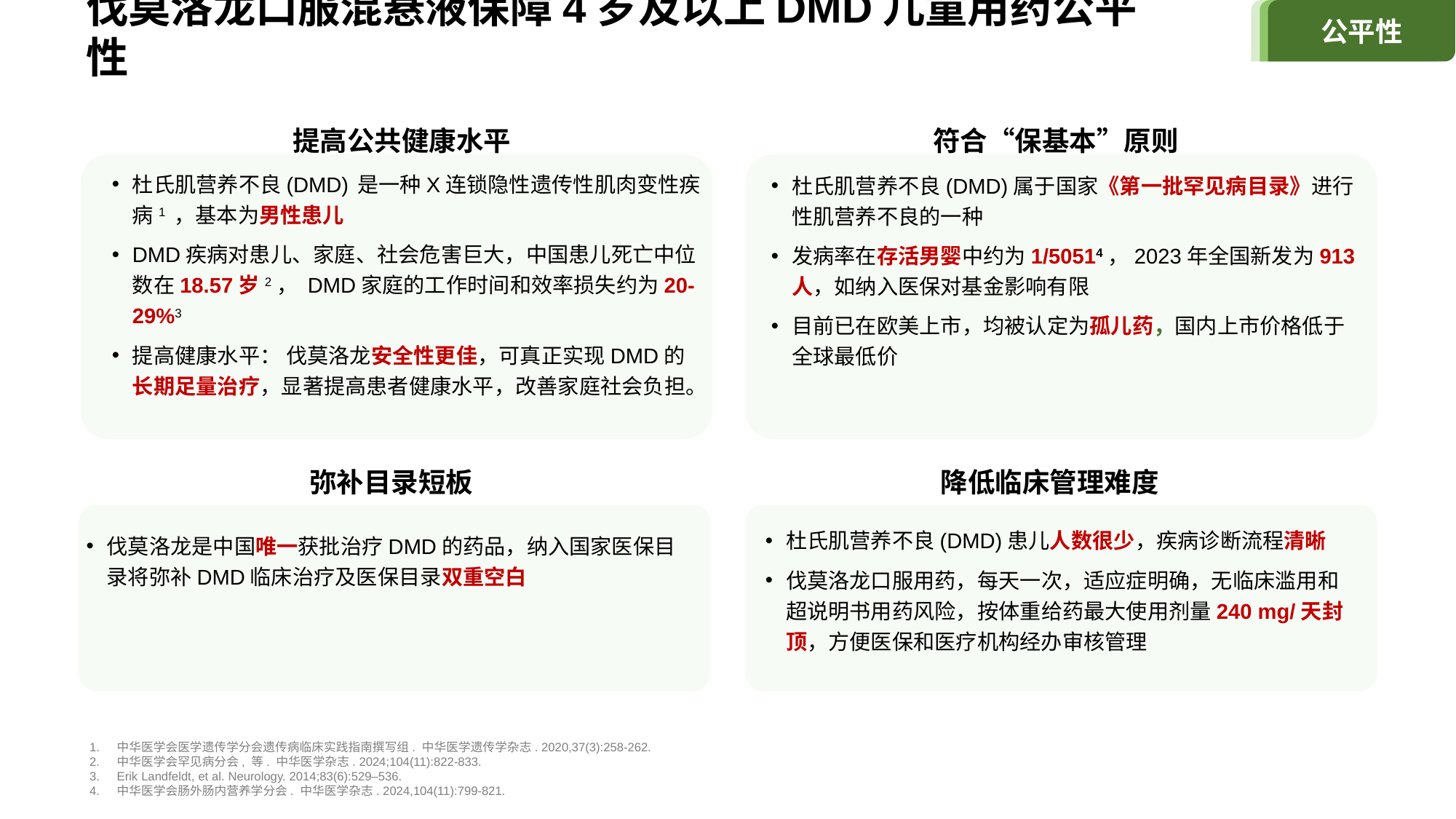

公平性
伐莫洛龙口服混悬液保障4岁及以上DMD儿童用药公平性
提高公共健康水平
符合“保基本”原则

杜氏肌营养不良(DMD) 是一种X连锁隐性遗传性肌肉变性疾病1 ，基本为男性患儿
DMD疾病对患儿、家庭、社会危害巨大，中国患儿死亡中位数在18.57岁2， DMD家庭的工作时间和效率损失约为20-29%3
提高健康水平： 伐莫洛龙安全性更佳，可真正实现DMD的长期足量治疗，显著提高患者健康水平，改善家庭社会负担。
杜氏肌营养不良(DMD)属于国家《第一批罕见病目录》进行性肌营养不良的一种
发病率在存活男婴中约为1/50514，2023年全国新发为913人，如纳入医保对基金影响有限
目前已在欧美上市，均被认定为孤儿药，国内上市价格低于全球最低价
弥补目录短板
降低临床管理难度

杜氏肌营养不良(DMD)患儿人数很少，疾病诊断流程清晰
伐莫洛龙口服用药，每天一次，适应症明确，无临床滥用和超说明书用药风险，按体重给药最大使用剂量240 mg/天封顶，方便医保和医疗机构经办审核管理
伐莫洛龙是中国唯一获批治疗DMD的药品，纳入国家医保目录将弥补DMD临床治疗及医保目录双重空白
中华医学会医学遗传学分会遗传病临床实践指南撰写组. 中华医学遗传学杂志. 2020,37(3):258-262.
中华医学会罕见病分会, 等. 中华医学杂志. 2024;104(11):822-833.
Erik Landfeldt, et al. Neurology. 2014;83(6):529–536.
中华医学会肠外肠内营养学分会. 中华医学杂志. 2024,104(11):799-821.